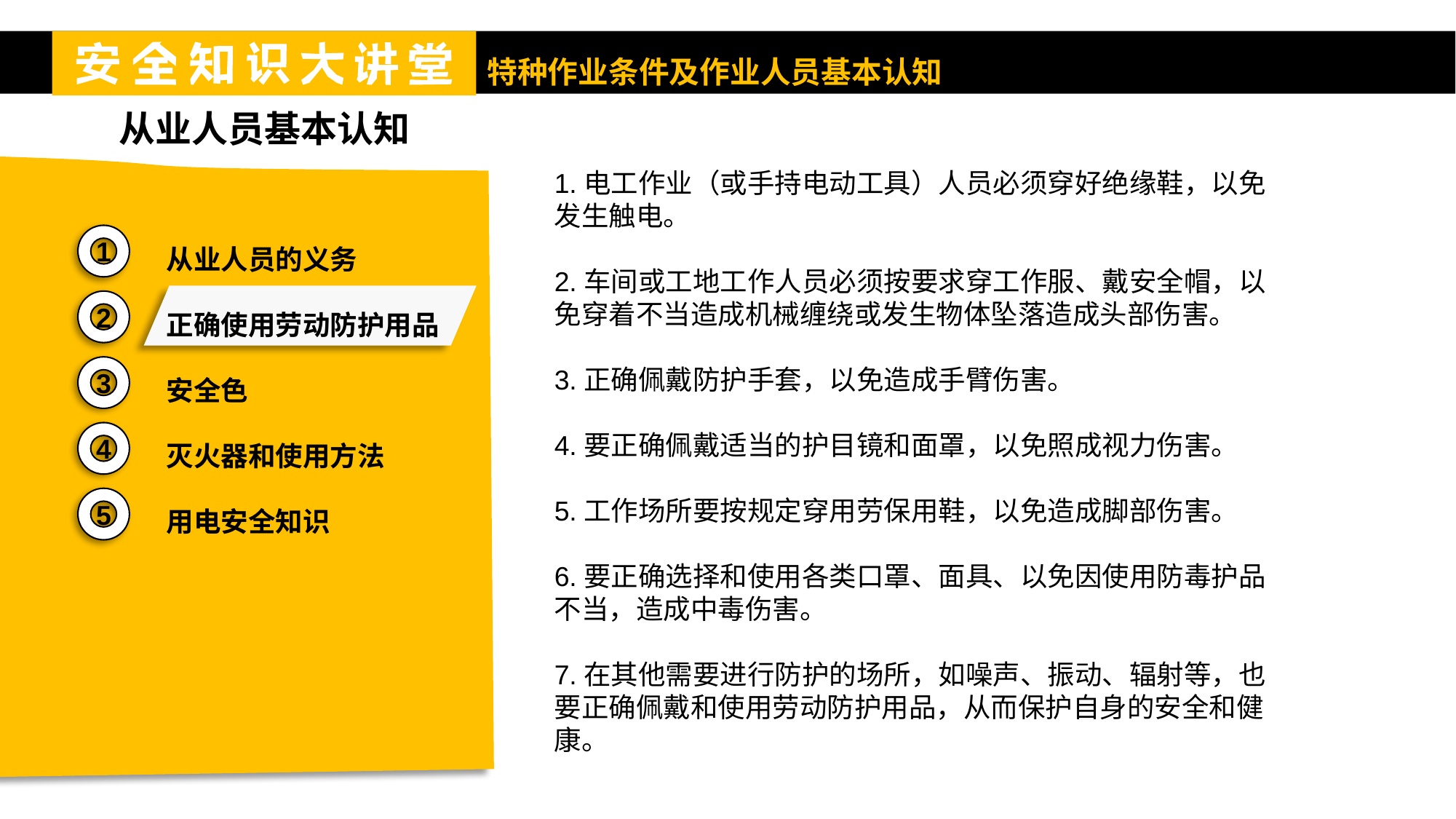

从业人员基本认知
1.电工作业（或手持电动工具）人员必须穿好绝缘鞋，以免发生触电。

2.车间或工地工作人员必须按要求穿工作服、戴安全帽，以免穿着不当造成机械缠绕或发生物体坠落造成头部伤害。

3.正确佩戴防护手套，以免造成手臂伤害。

4.要正确佩戴适当的护目镜和面罩，以免照成视力伤害。

5.工作场所要按规定穿用劳保用鞋，以免造成脚部伤害。

6.要正确选择和使用各类口罩、面具、以免因使用防毒护品不当，造成中毒伤害。

7.在其他需要进行防护的场所，如噪声、振动、辐射等，也要正确佩戴和使用劳动防护用品，从而保护自身的安全和健康。
从业人员的义务
正确使用劳动防护用品
安全色
灭火器和使用方法
用电安全知识
1

2
3
4
5